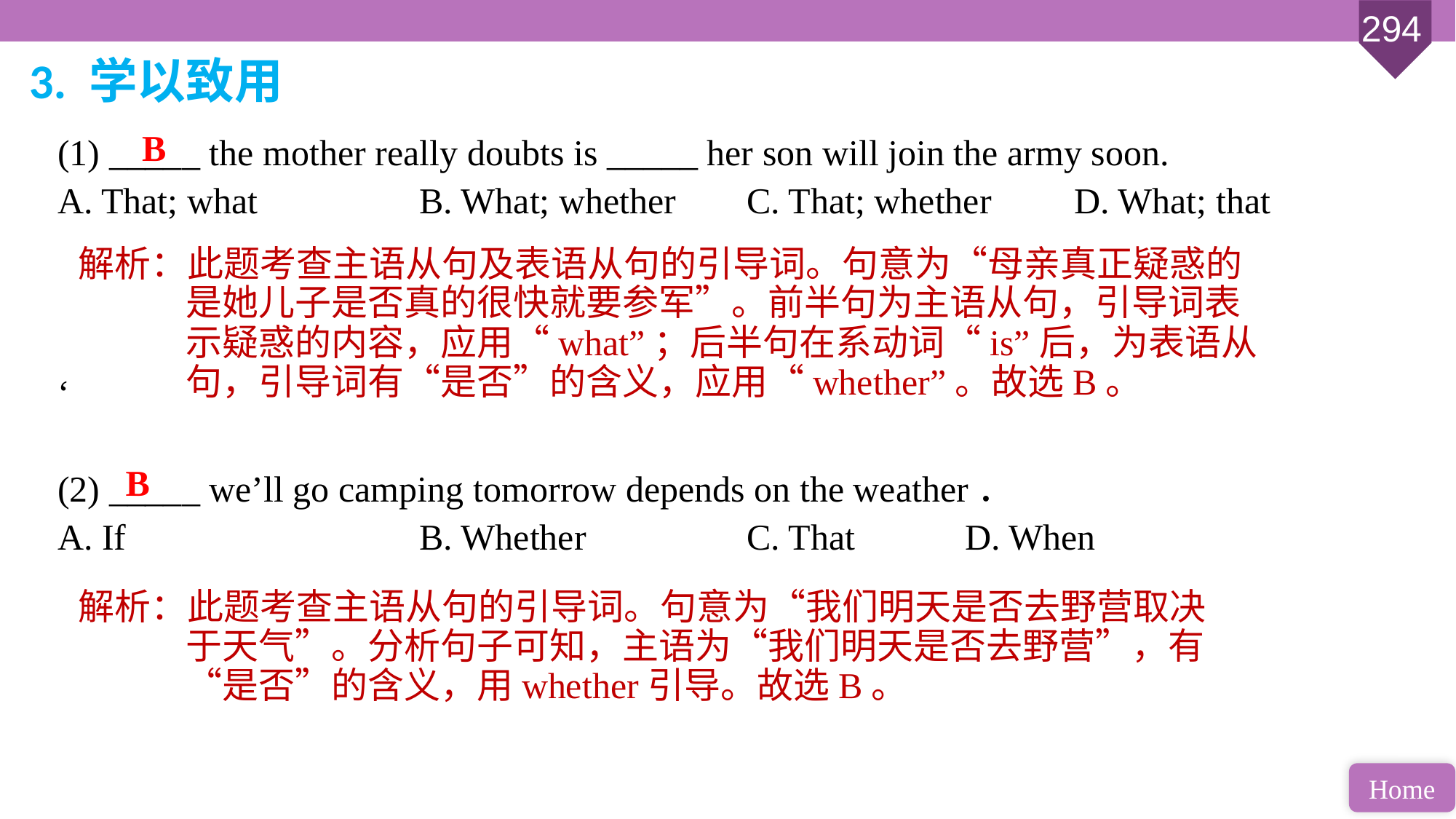

3. 学以致用
(1) _____ the mother really doubts is _____ her son will join the army soon.
A. That; what 		B. What; whether 	C. That; whether 	D. What; that

‘

(2) _____ we’ll go camping tomorrow depends on the weather．
A. If 			B. Whether 		C. That 	D. When
B
解析：此题考查主语从句及表语从句的引导词。句意为“母亲真正疑惑的是她儿子是否真的很快就要参军”。前半句为主语从句，引导词表示疑惑的内容，应用“what”；后半句在系动词“is”后，为表语从句，引导词有“是否”的含义，应用“whether”。故选B。
B
解析：此题考查主语从句的引导词。句意为“我们明天是否去野营取决于天气”。分析句子可知，主语为“我们明天是否去野营”，有“是否”的含义，用whether引导。故选B。